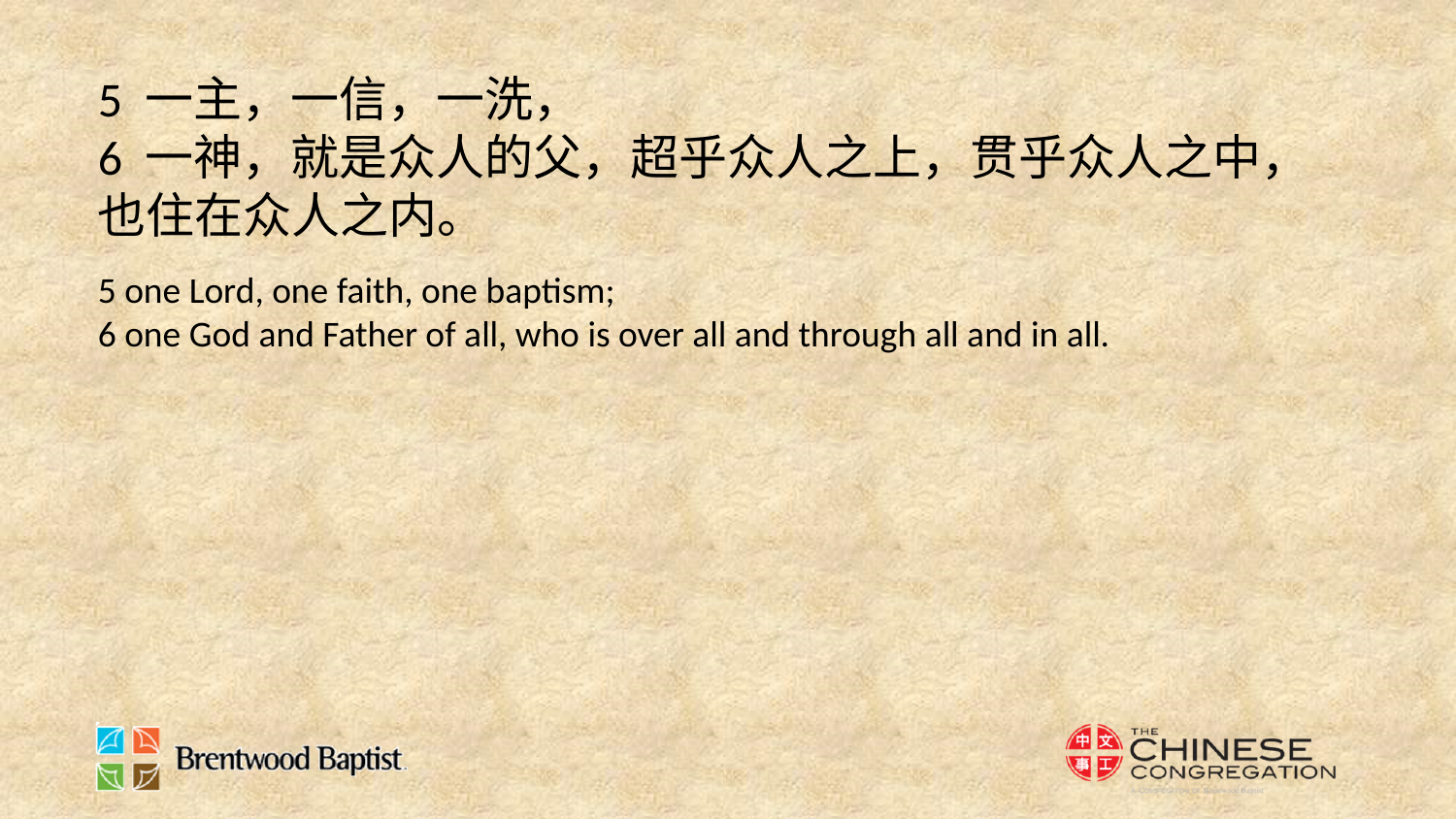

5 一主，一信，一洗，
6 一神，就是众人的父，超乎众人之上，贯乎众人之中，也住在众人之内。

5 one Lord, one faith, one baptism;
6 one God and Father of all, who is over all and through all and in all.